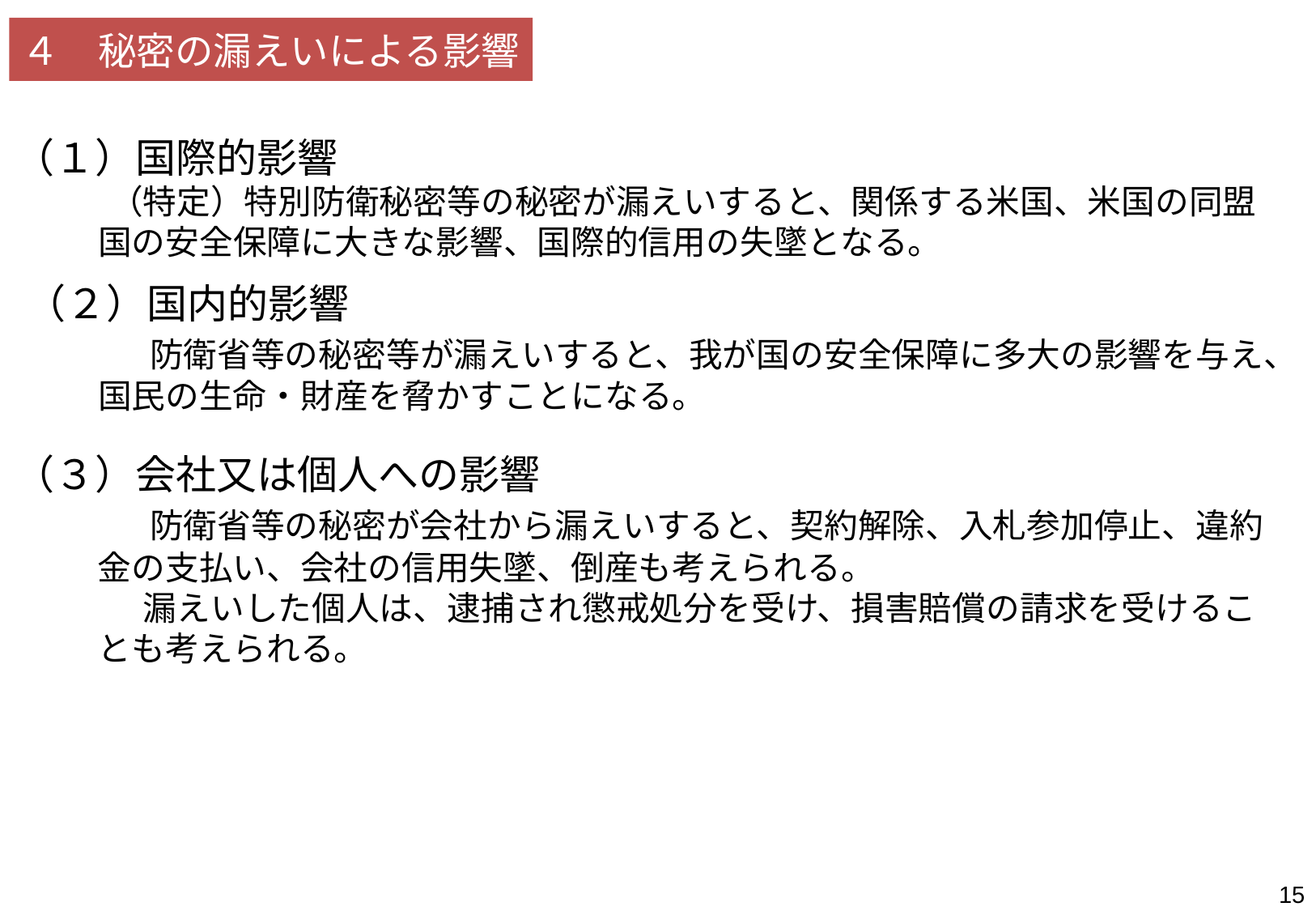

４　秘密の漏えいによる影響
（１）国際的影響
（特定）特別防衛秘密等の秘密が漏えいすると、関係する米国、米国の同盟 国の安全保障に大きな影響、国際的信用の失墜となる。

（２）国内的影響
　防衛省等の秘密等が漏えいすると、我が国の安全保障に多大の影響を与え、国民の生命・財産を脅かすことになる。
| 25 | 秘密保全の必要性（漏えいの国際的、国内的影響）が記載されているか。 |
| --- | --- |
（３）会社又は個人への影響
　防衛省等の秘密が会社から漏えいすると、契約解除、入札参加停止、違約金の支払い、会社の信用失墜、倒産も考えられる。
　漏えいした個人は、逮捕され懲戒処分を受け、損害賠償の請求を受けることも考えられる。
15